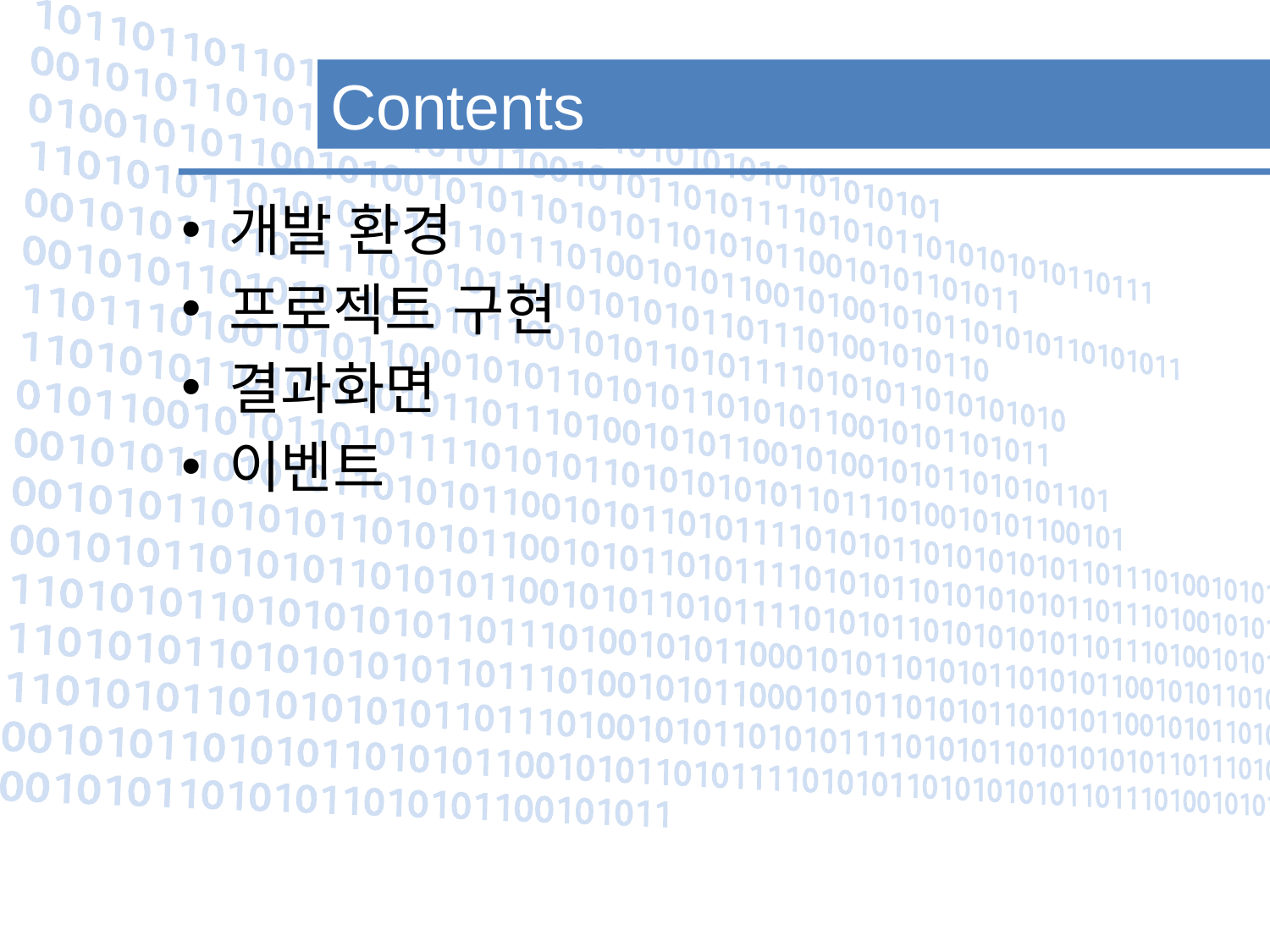

# Contents
개발 환경
프로젝트 구현
결과화면
이벤트